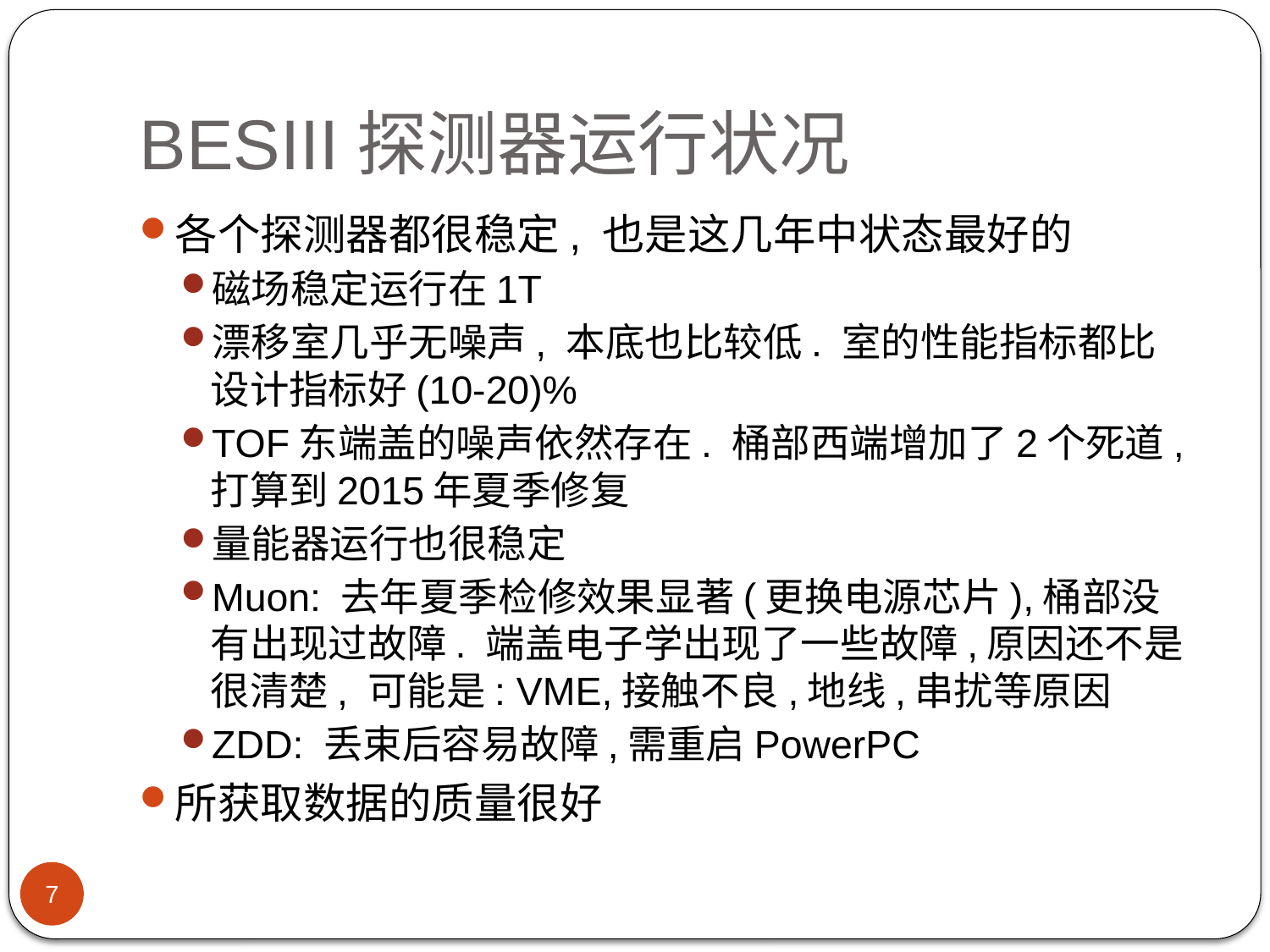

# BESIII探测器运行状况
各个探测器都很稳定, 也是这几年中状态最好的
磁场稳定运行在1T
漂移室几乎无噪声, 本底也比较低. 室的性能指标都比设计指标好(10-20)%
TOF东端盖的噪声依然存在. 桶部西端增加了2个死道,打算到2015年夏季修复
量能器运行也很稳定
Muon: 去年夏季检修效果显著(更换电源芯片),桶部没有出现过故障. 端盖电子学出现了一些故障,原因还不是很清楚, 可能是: VME,接触不良,地线,串扰等原因
ZDD: 丢束后容易故障,需重启PowerPC
所获取数据的质量很好
7